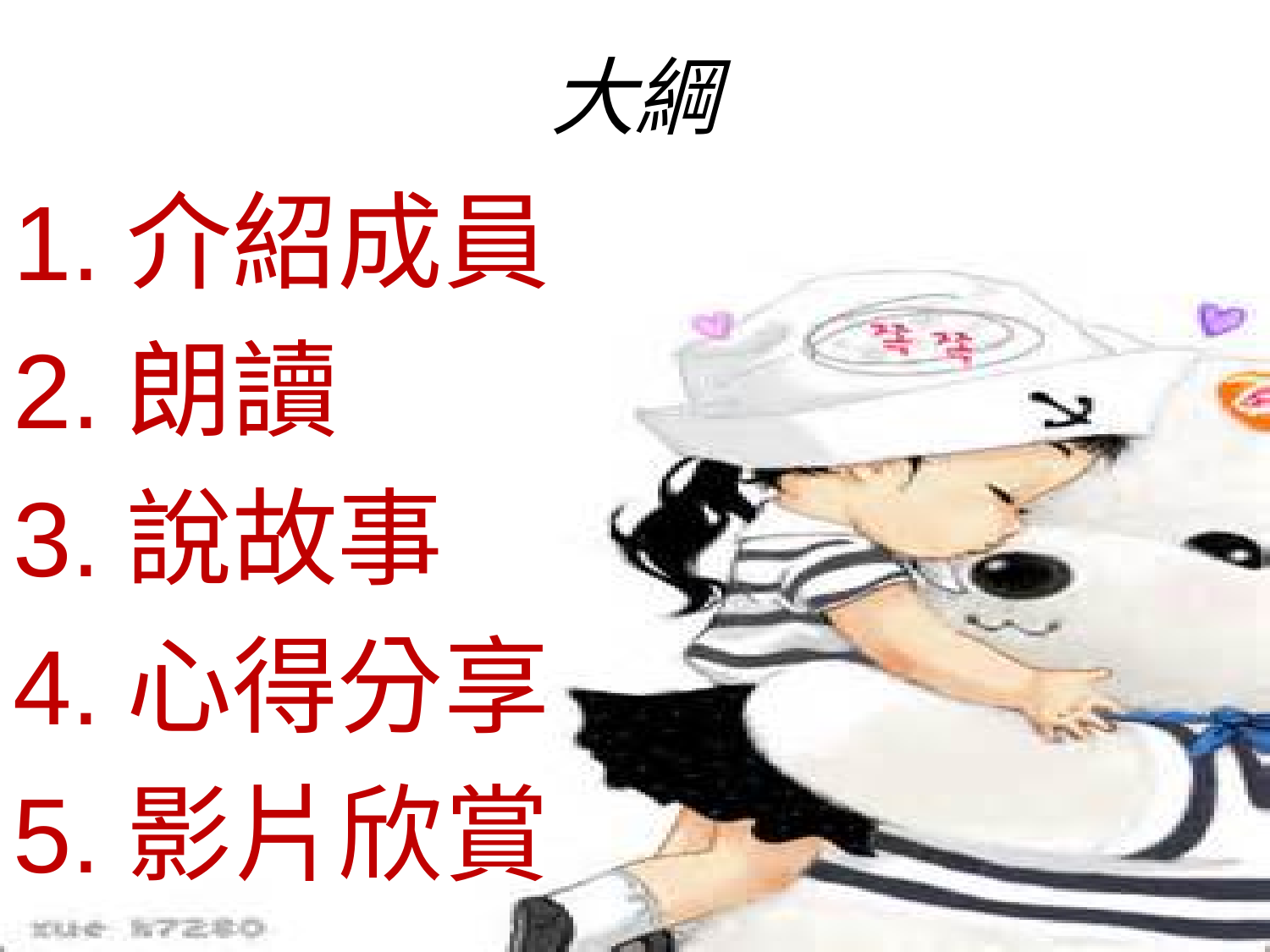

# 大綱
1.介紹成員
2.朗讀
3.說故事
4.心得分享
5.影片欣賞